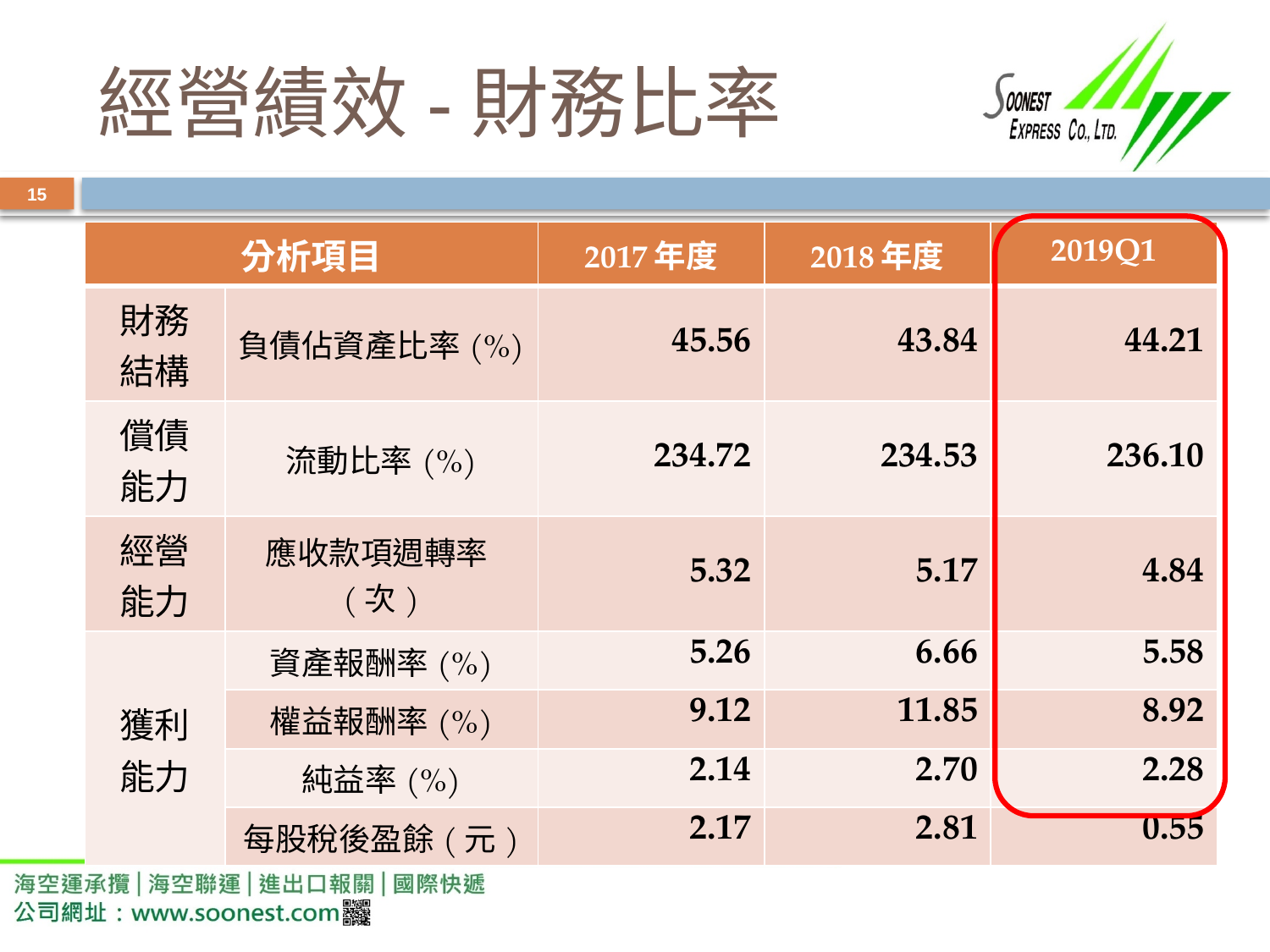

# 經營績效-財務比率
15

| 分析項目 |  | 2017年度 | 2018年度 | 2019Q1 |
| --- | --- | --- | --- | --- |
| 財務 結構 | 負債佔資產比率(%) | 45.56 | 43.84 | 44.21 |
| 償債 能力 | 流動比率(%) | 234.72 | 234.53 | 236.10 |
| 經營 能力 | 應收款項週轉率(次) | 5.32 | 5.17 | 4.84 |
| 獲利 能力 | 資產報酬率(%) | 5.26 | 6.66 | 5.58 |
|  | 權益報酬率(%) | 9.12 | 11.85 | 8.92 |
|  | 純益率(%) | 2.14 | 2.70 | 2.28 |
|  | 每股稅後盈餘(元) | 2.17 | 2.81 | 0.55 |